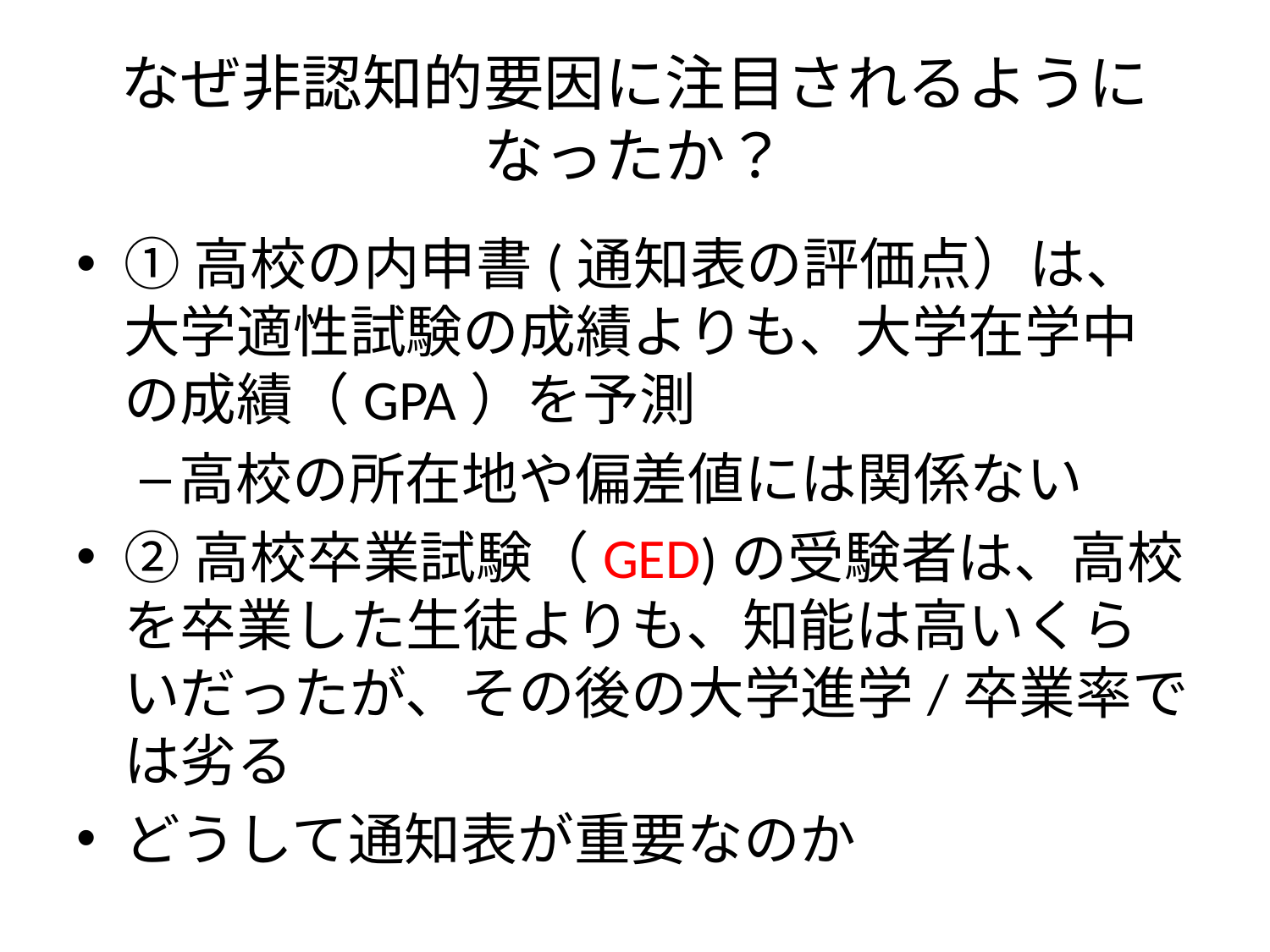

# なぜ非認知的要因に注目されるようになったか？
①高校の内申書(通知表の評価点）は、大学適性試験の成績よりも、大学在学中の成績（GPA）を予測
高校の所在地や偏差値には関係ない
②高校卒業試験（GED)の受験者は、高校を卒業した生徒よりも、知能は高いくらいだったが、その後の大学進学/卒業率では劣る
どうして通知表が重要なのか